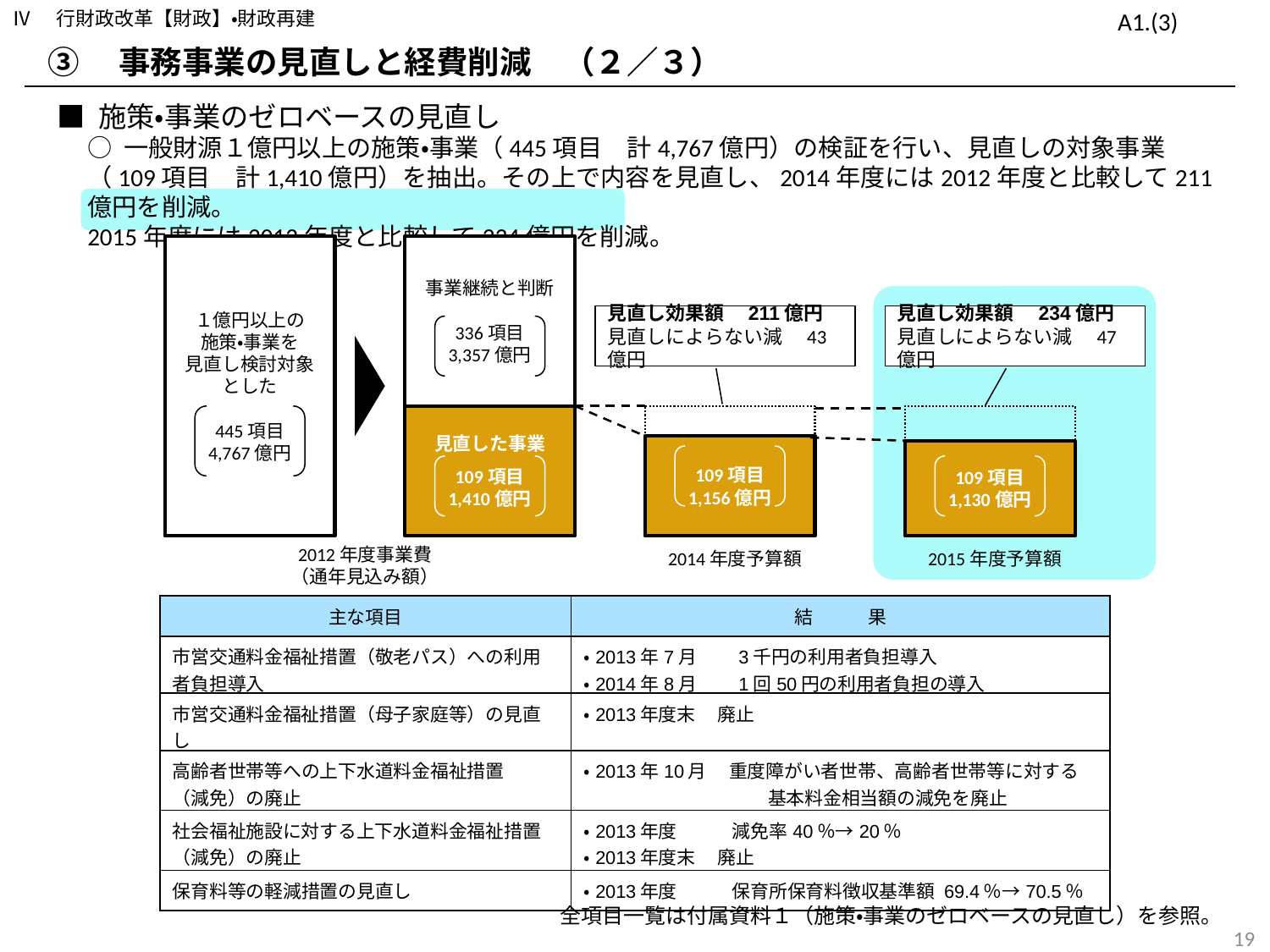

Ⅳ　行財政改革【財政】・財政再建
A1.(3)
③　事務事業の見直しと経費削減　（２／３）
■ 施策・事業のゼロベースの見直し
○ 一般財源１億円以上の施策・事業（445項目　計4,767億円）の検証を行い、見直しの対象事業（109項目　計1,410億円）を抽出。その上で内容を見直し、2014年度には2012年度と比較して211億円を削減。
2015年度には2012年度と比較して234億円を削減。

１億円以上の
施策・事業を
見直し検討対象
とした

445項目
4,767億円

事業継続と判断

336項目
3,357億円

見直した事業

109項目
1,410億円

見直し効果額　211億円
見直しによらない減　43億円
見直し効果額　234億円
見直しによらない減　47億円

109項目
1,156億円

109項目
1,130億円

2012年度事業費
（通年見込み額）
2014年度予算額
2015年度予算額
| 主な項目 | 結　　　果 |
| --- | --- |
| 市営交通料金福祉措置（敬老パス）への利用者負担導入 | ・2013年7月　　3千円の利用者負担導入 ・2014年8月　　1回50円の利用者負担の導入 |
| 市営交通料金福祉措置（母子家庭等）の見直し | ・2013年度末　 廃止 |
| 高齢者世帯等への上下水道料金福祉措置 （減免）の廃止 | ・2013年10月　 重度障がい者世帯、高齢者世帯等に対する 　　　　　　　　　　基本料金相当額の減免を廃止 |
| 社会福祉施設に対する上下水道料金福祉措置（減免）の廃止 | ・2013年度　　　減免率40％→20％ ・2013年度末　 廃止 |
| 保育料等の軽減措置の見直し | ・2013年度　　　保育所保育料徴収基準額 69.4％→70.5％ |

　　全項目一覧は付属資料１（施策・事業のゼロベースの見直し）を参照。
19